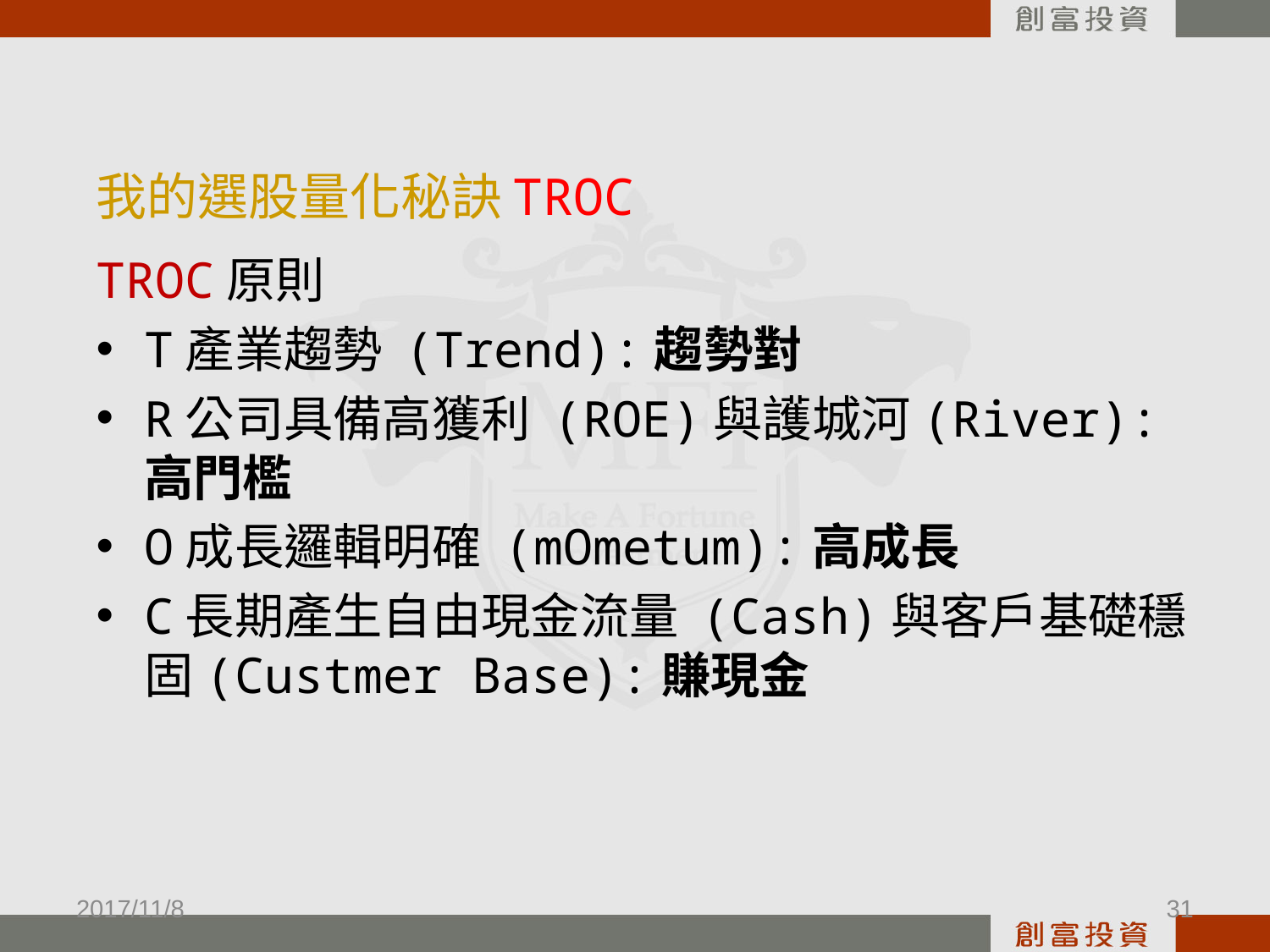

# 我的選股量化秘訣TROC
TROC原則
T產業趨勢 (Trend):趨勢對
R公司具備高獲利 (ROE)與護城河(River):高門檻
O成長邏輯明確 (mOmetum):高成長
C長期產生自由現金流量 (Cash)與客戶基礎穩固(Custmer Base):賺現金

2017/11/8
31